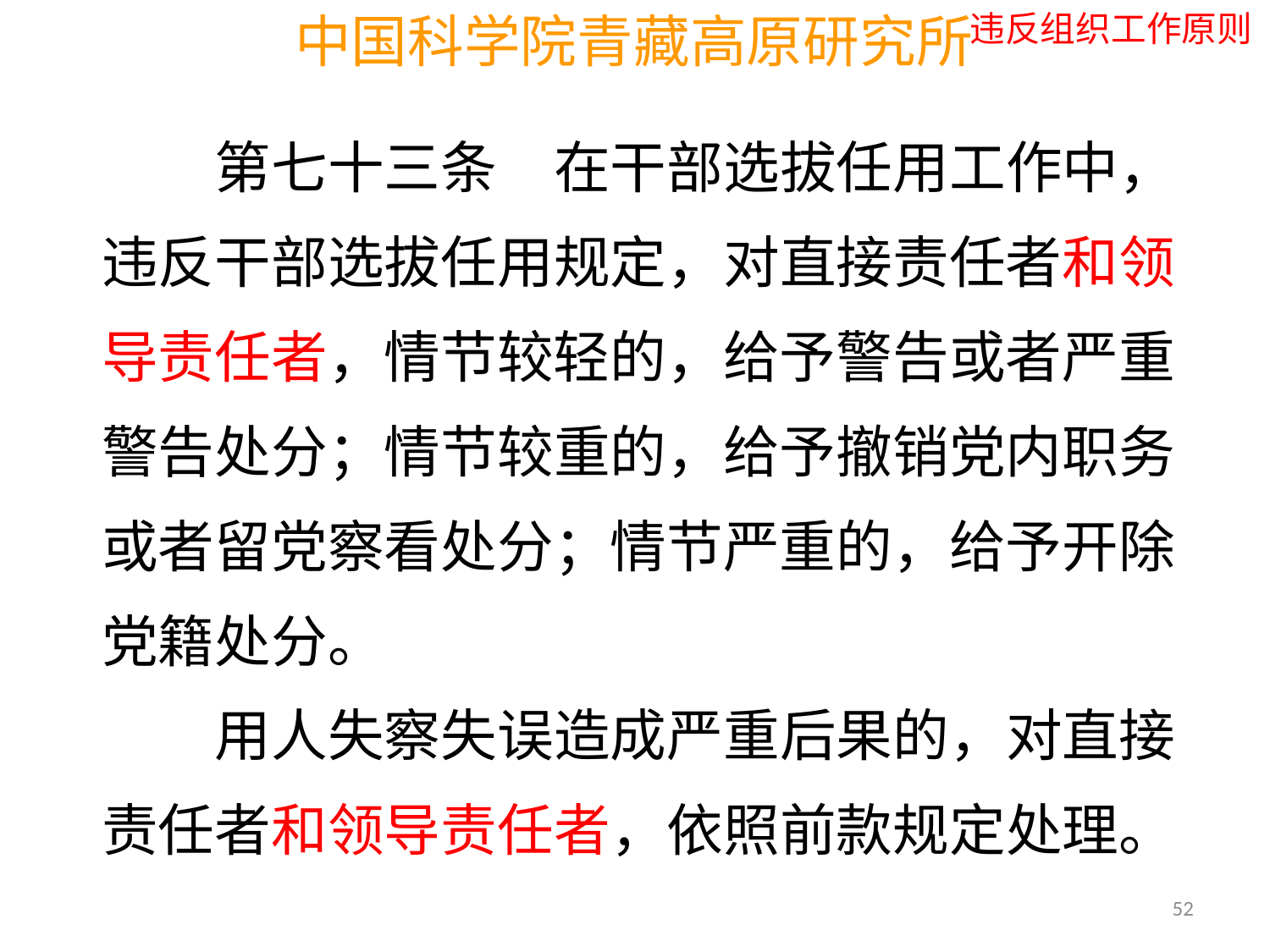

违反组织工作原则
　　第七十三条　在干部选拔任用工作中，违反干部选拔任用规定，对直接责任者和领导责任者，情节较轻的，给予警告或者严重警告处分；情节较重的，给予撤销党内职务或者留党察看处分；情节严重的，给予开除党籍处分。
　　用人失察失误造成严重后果的，对直接责任者和领导责任者，依照前款规定处理。
52